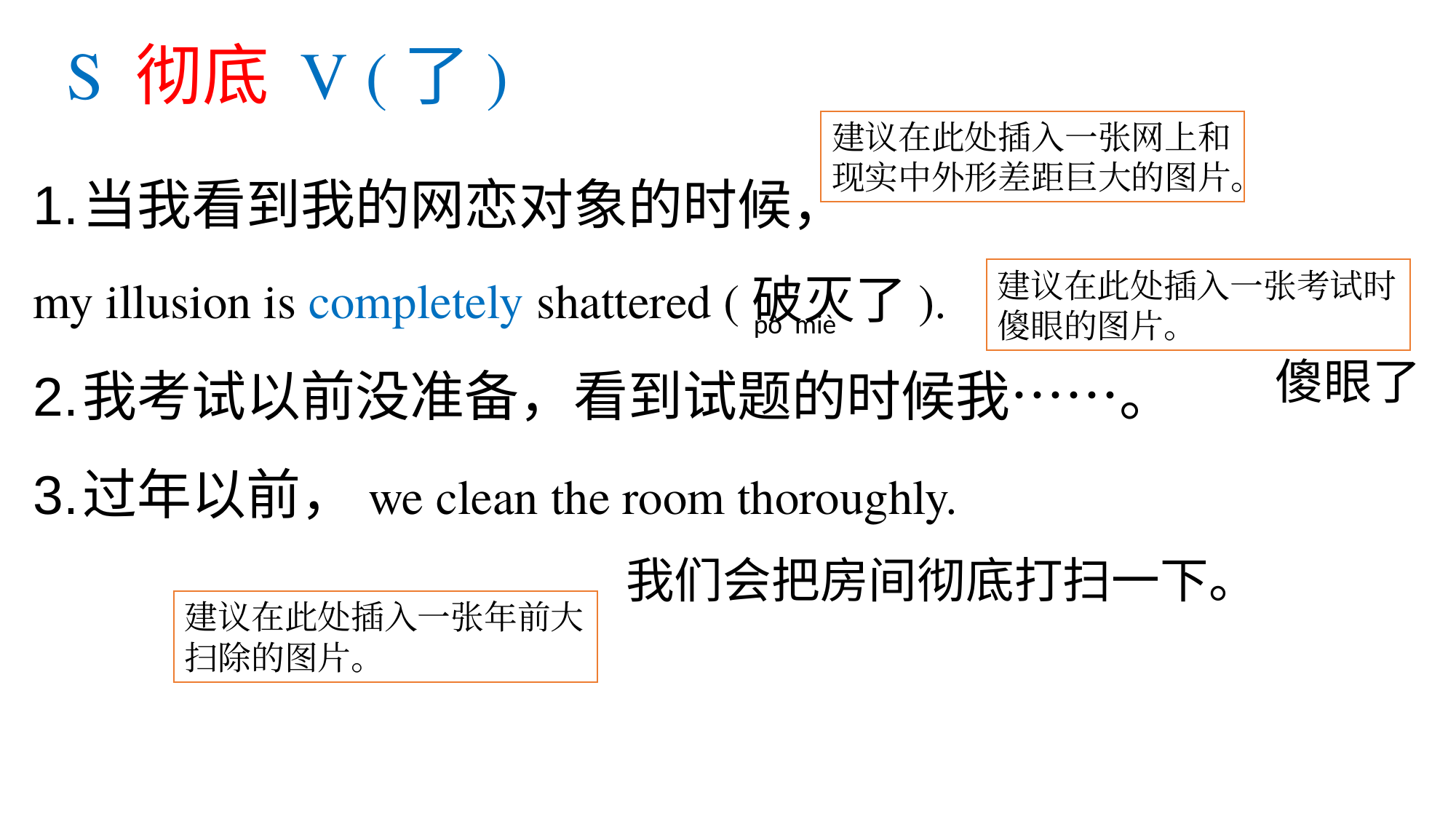

# S 彻底 V (了)
建议在此处插入一张网上和现实中外形差距巨大的图片。
当我看到我的网恋对象的时候，
my illusion is completely shattered (破灭了).
我考试以前没准备，看到试题的时候我……。
过年以前，we clean the room thoroughly.
建议在此处插入一张考试时傻眼的图片。
pò  miè
傻眼了
我们会把房间彻底打扫一下。
建议在此处插入一张年前大扫除的图片。